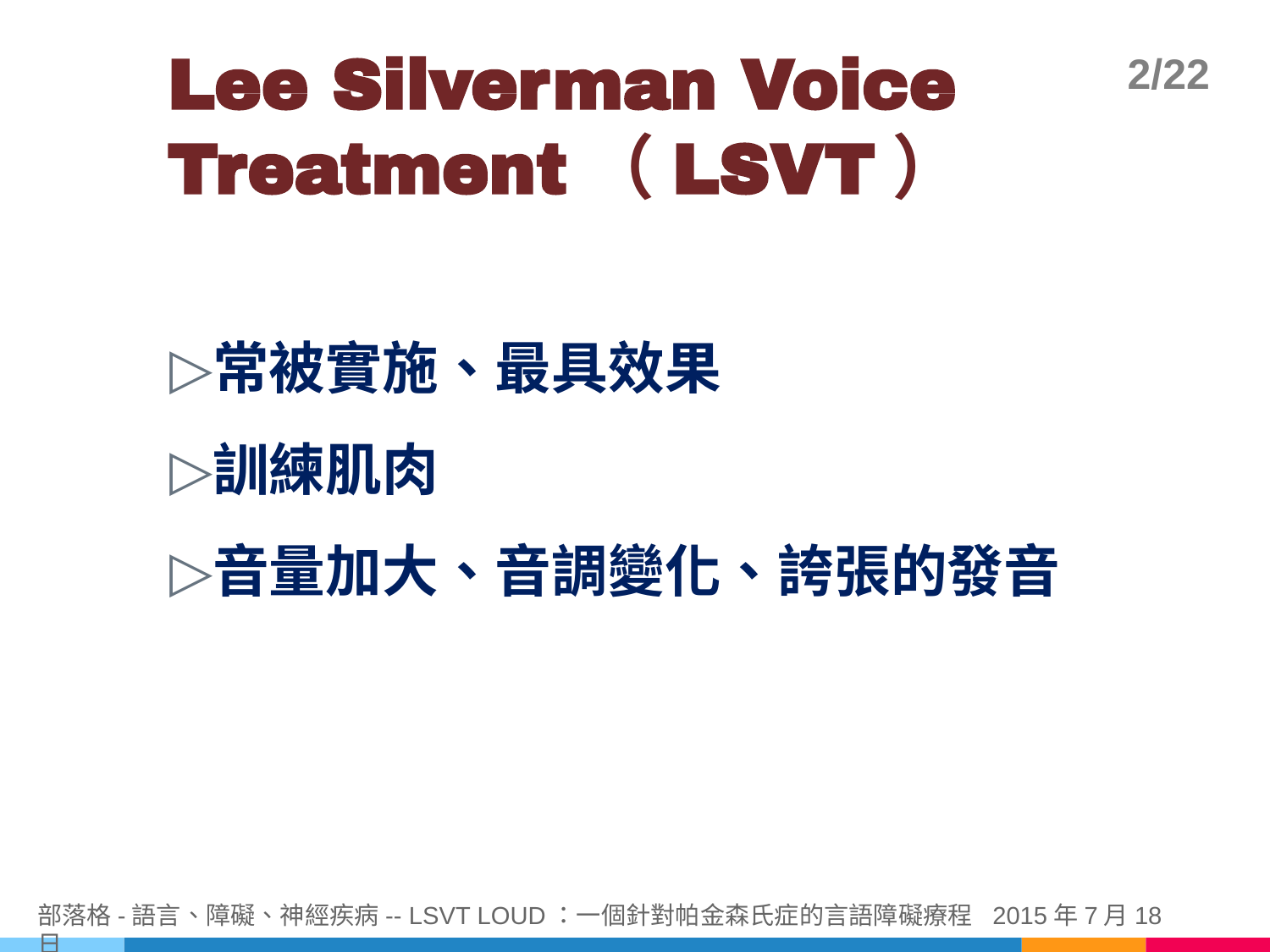

2/22
# Lee Silverman Voice Treatment（LSVT）
常被實施、最具效果
訓練肌肉
音量加大、音調變化、誇張的發音

部落格-語言、障礙、神經疾病-- LSVT LOUD：一個針對帕金森氏症的言語障礙療程  2015年7月18日